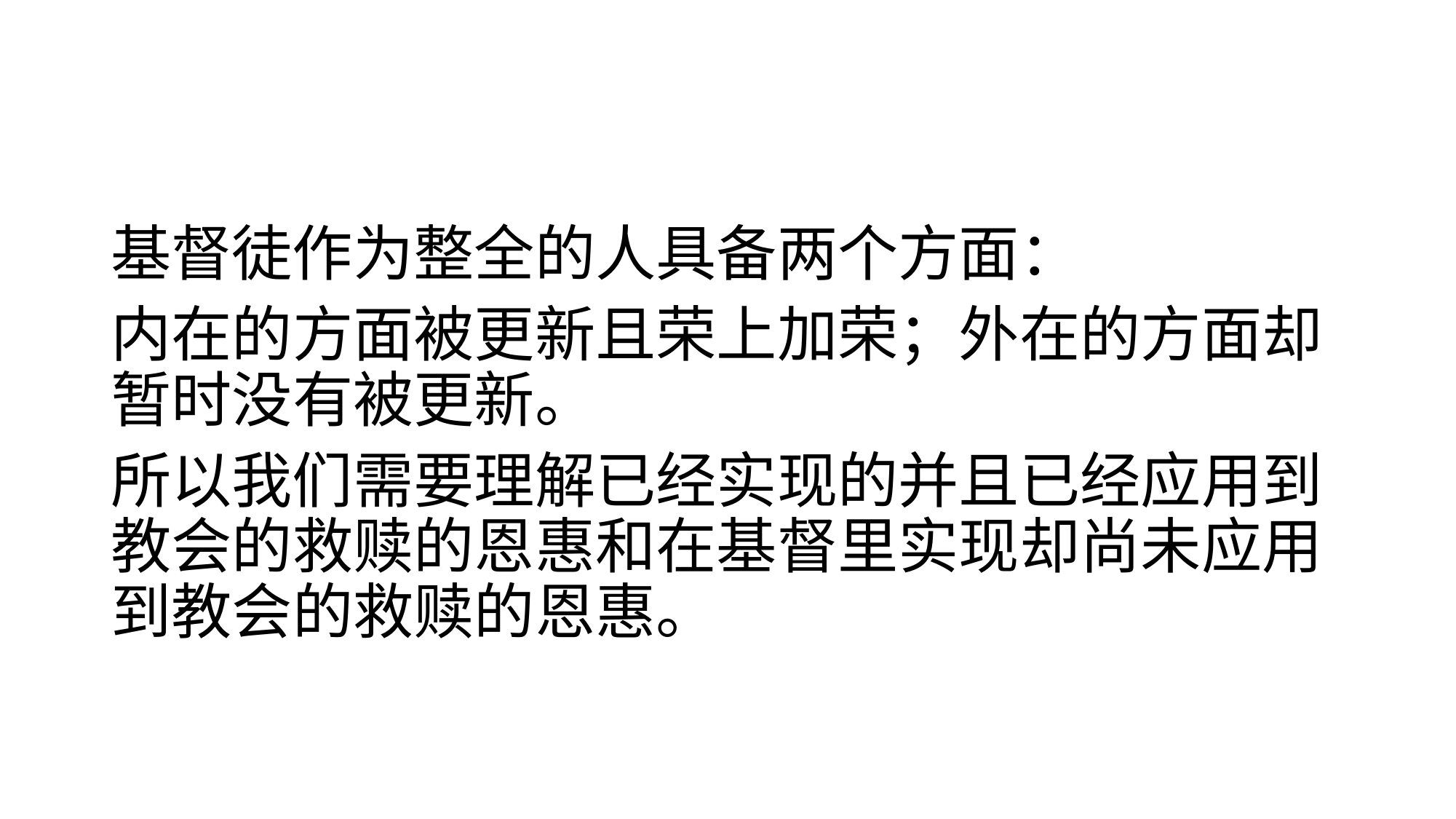

#
基督徒作为整全的人具备两个方面：
内在的方面被更新且荣上加荣；外在的方面却暂时没有被更新。
所以我们需要理解已经实现的并且已经应用到教会的救赎的恩惠和在基督里实现却尚未应用到教会的救赎的恩惠。